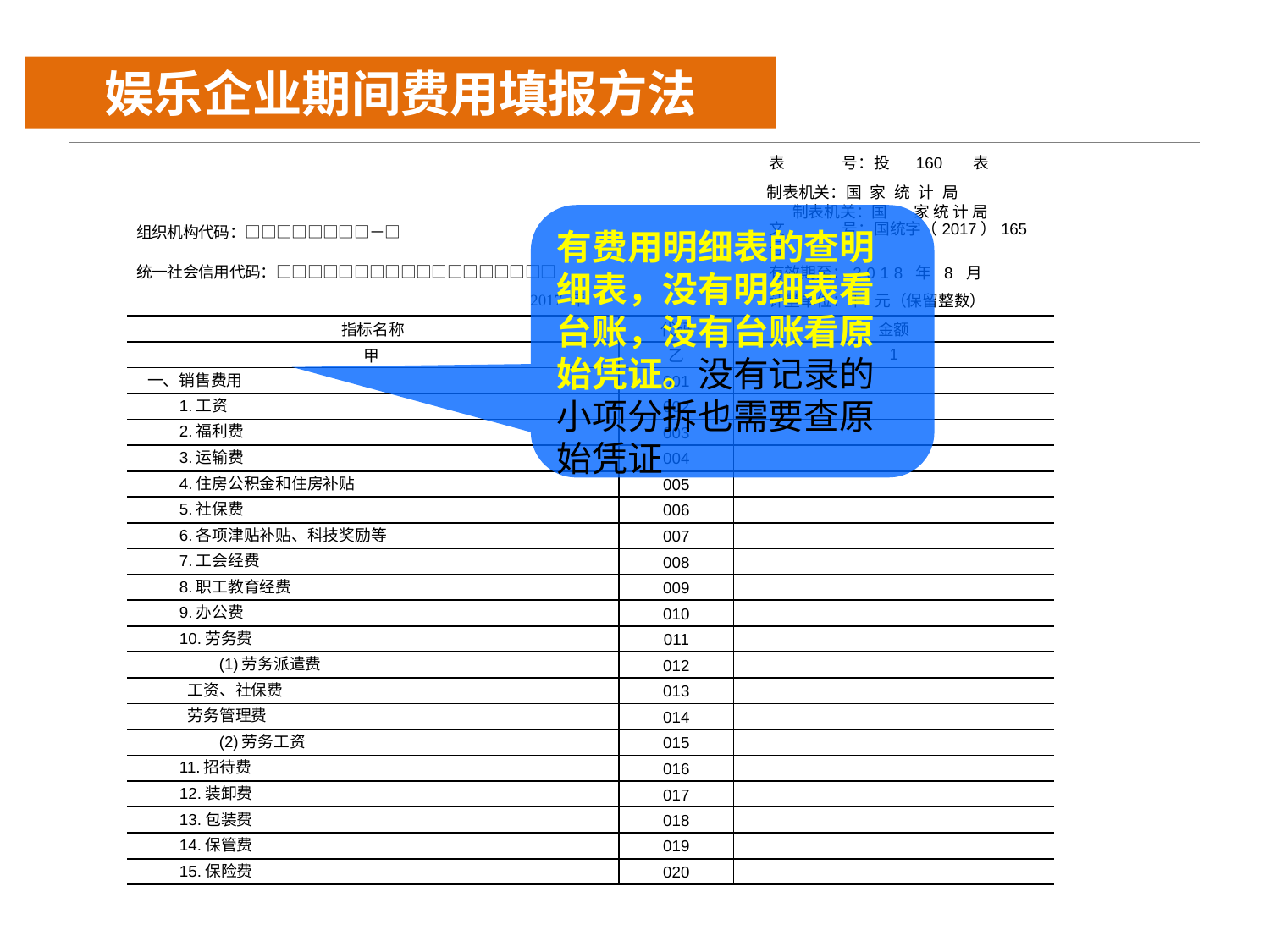

娱乐企业期间费用填报方法
|  |  |  | 表 号：投 160 表 |
| --- | --- | --- | --- |
|  |  |  | 制表机关：国 家 统 计 局 制表机关：国 家 统 计 局 |
| 组织机构代码：□□□□□□□□－□ |  |  | 文 号：国统字（2017）165 号 |
| 统一社会信用代码：□□□□□□□□□□□□□□□□□□ |  |  | 有效期至：2 0 1 8 年 8 月 |
| 2017 年 |  |  | 计量单位：千 元（保留整数） |
| 指标名称 |  | 代码 | 金额 |
| 甲 |  | 乙 | 1 |
| 一、销售费用 |  | 001 |  |
| 1.工资 |  | 002 |  |
| 2.福利费 |  | 003 |  |
| 3.运输费 |  | 004 |  |
| 4.住房公积金和住房补贴 |  | 005 |  |
| 5.社保费 |  | 006 |  |
| 6.各项津贴补贴、科技奖励等 |  | 007 |  |
| 7.工会经费 |  | 008 |  |
| 8.职工教育经费 |  | 009 |  |
| 9.办公费 |  | 010 |  |
| 10.劳务费 |  | 011 |  |
| (1)劳务派遣费 |  | 012 |  |
| 工资、社保费 |  | 013 |  |
| 劳务管理费 |  | 014 |  |
| (2)劳务工资 |  | 015 |  |
| 11.招待费 |  | 016 |  |
| 12.装卸费 |  | 017 |  |
| 13.包装费 |  | 018 |  |
| 14.保管费 |  | 019 |  |
| 15.保险费 |  | 020 |  |
有费用明细表的查明细表，没有明细表看台账，没有台账看原始凭证。没有记录的小项分拆也需要查原始凭证